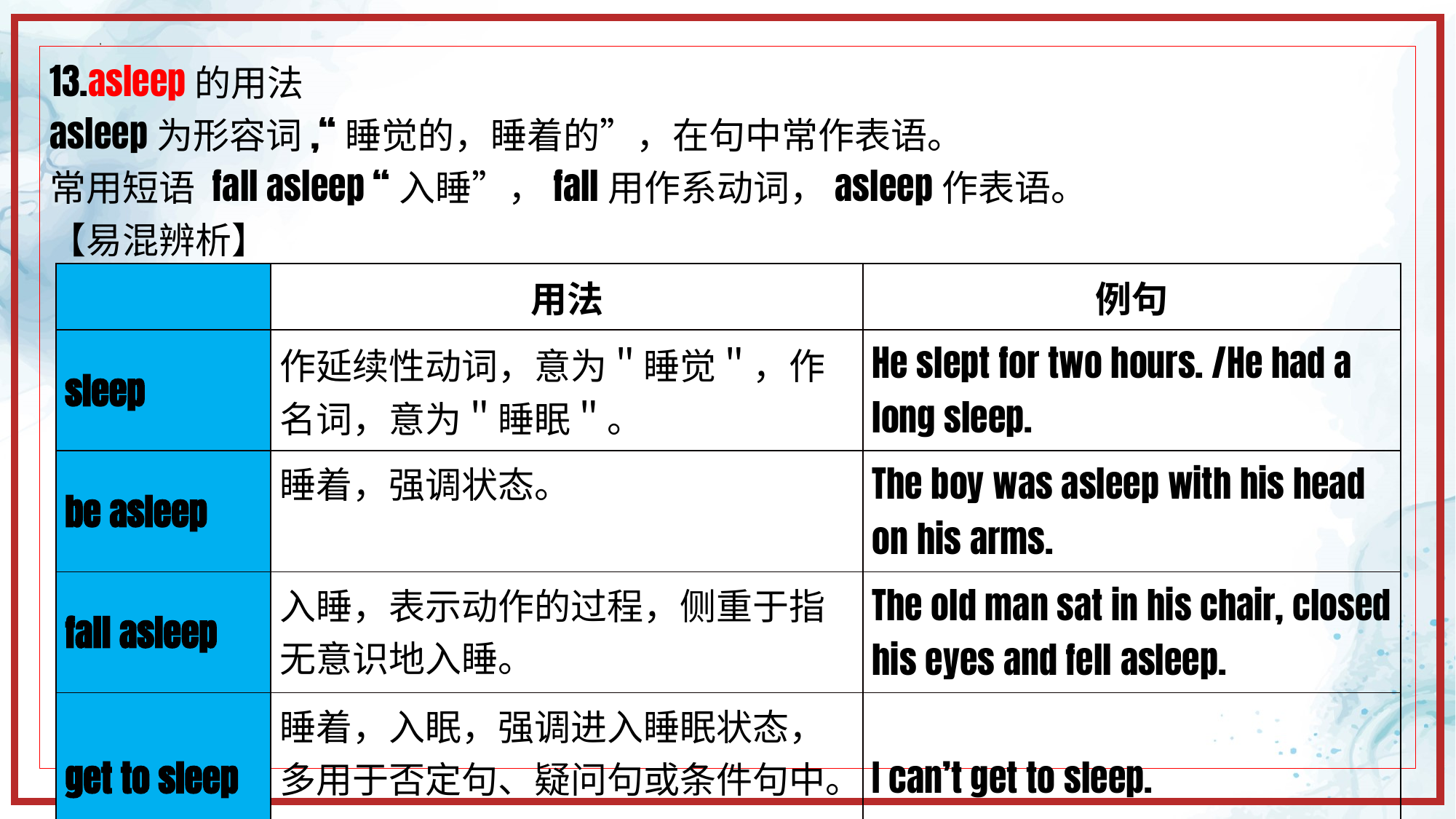

13.asleep的用法
asleep为形容词,“睡觉的，睡着的”，在句中常作表语。
常用短语 fall asleep “入睡”，fall用作系动词，asleep作表语。
【易混辨析】

|  | 用法 | 例句 |
| --- | --- | --- |
| sleep | 作延续性动词，意为＂睡觉＂，作名词，意为＂睡眠＂。 | He slept for two hours. /He had a long sleep. |
| be asleep | 睡着，强调状态。 | The boy was asleep with his head on his arms. |
| fall asleep | 入睡，表示动作的过程，侧重于指无意识地入睡。 | The old man sat in his chair, closed his eyes and fell asleep. |
| get to sleep | 睡着，入眠，强调进入睡眠状态，多用于否定句、疑问句或条件句中。 | I can’t get to sleep. |